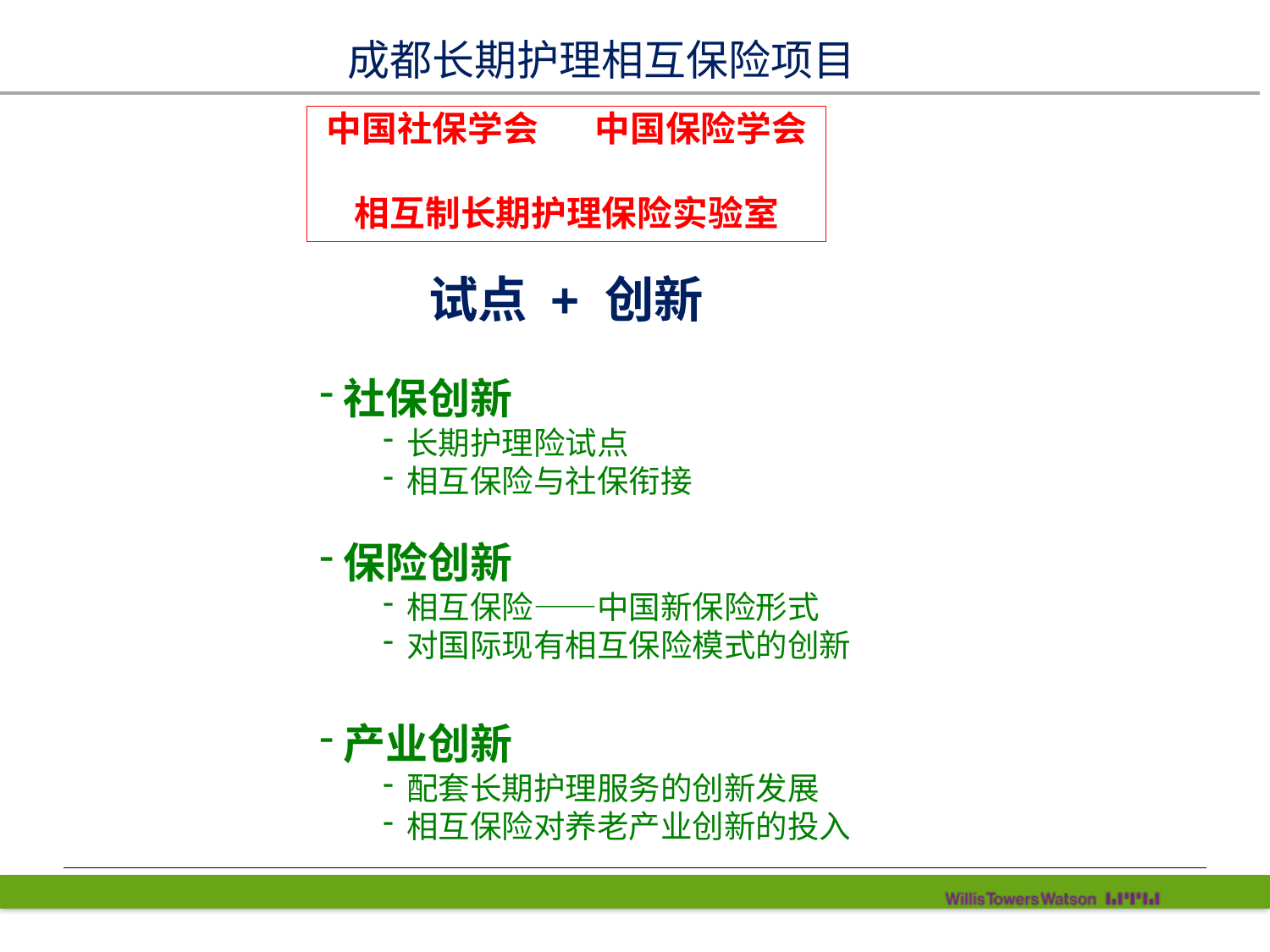

# 成都长期护理相互保险项目
中国社保学会       中国保险学会
相互制长期护理保险实验室
试点 + 创新
社保创新
长期护理险试点
相互保险与社保衔接

保险创新
相互保险——中国新保险形式
对国际现有相互保险模式的创新
产业创新
配套长期护理服务的创新发展
相互保险对养老产业创新的投入